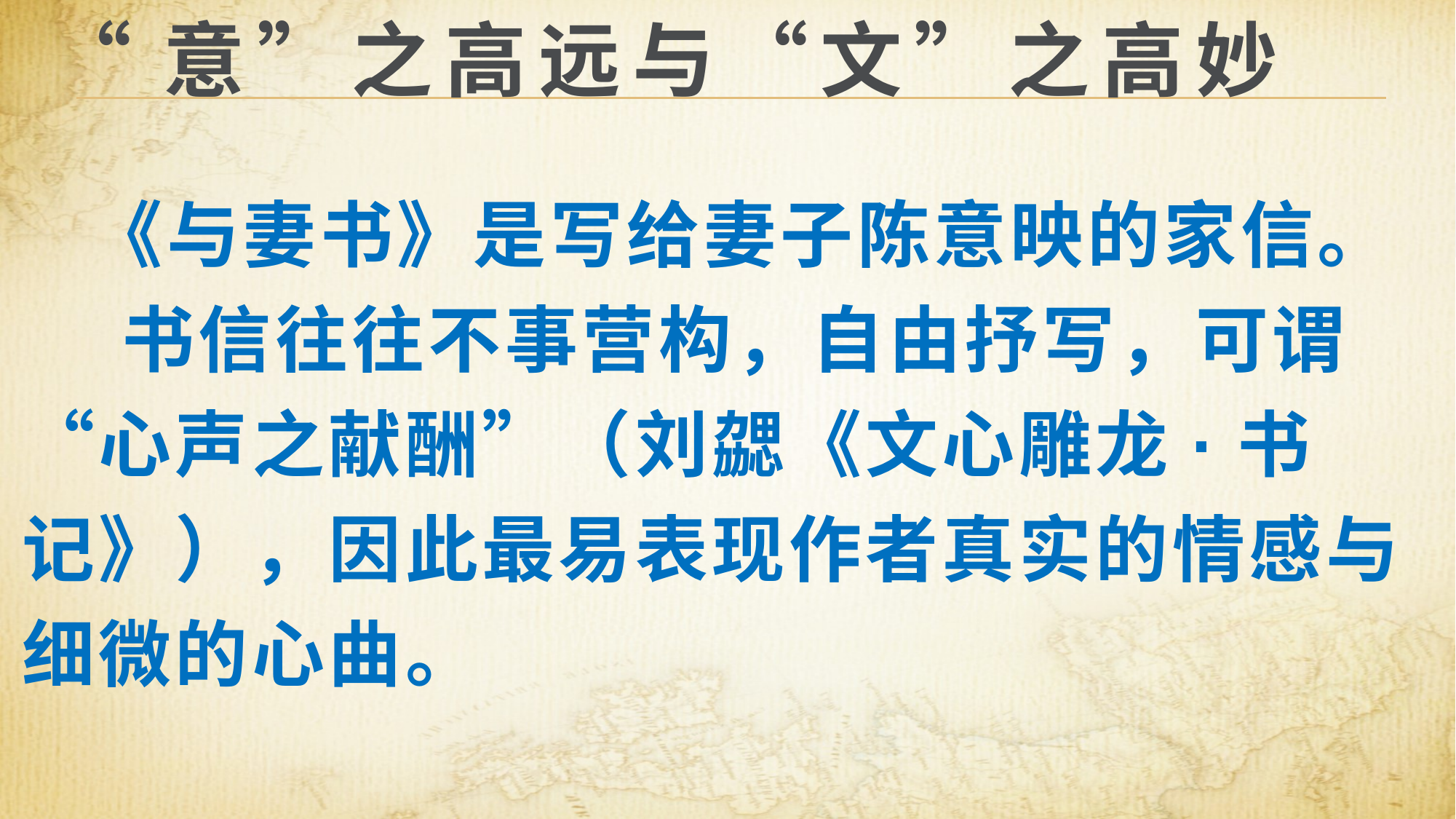

“意”之高远与“文”之高妙
   《与妻书》是写给妻子陈意映的家信。
    书信往往不事营构，自由抒写，可谓“心声之献酬”（刘勰《文心雕龙·书记》），因此最易表现作者真实的情感与细微的心曲。